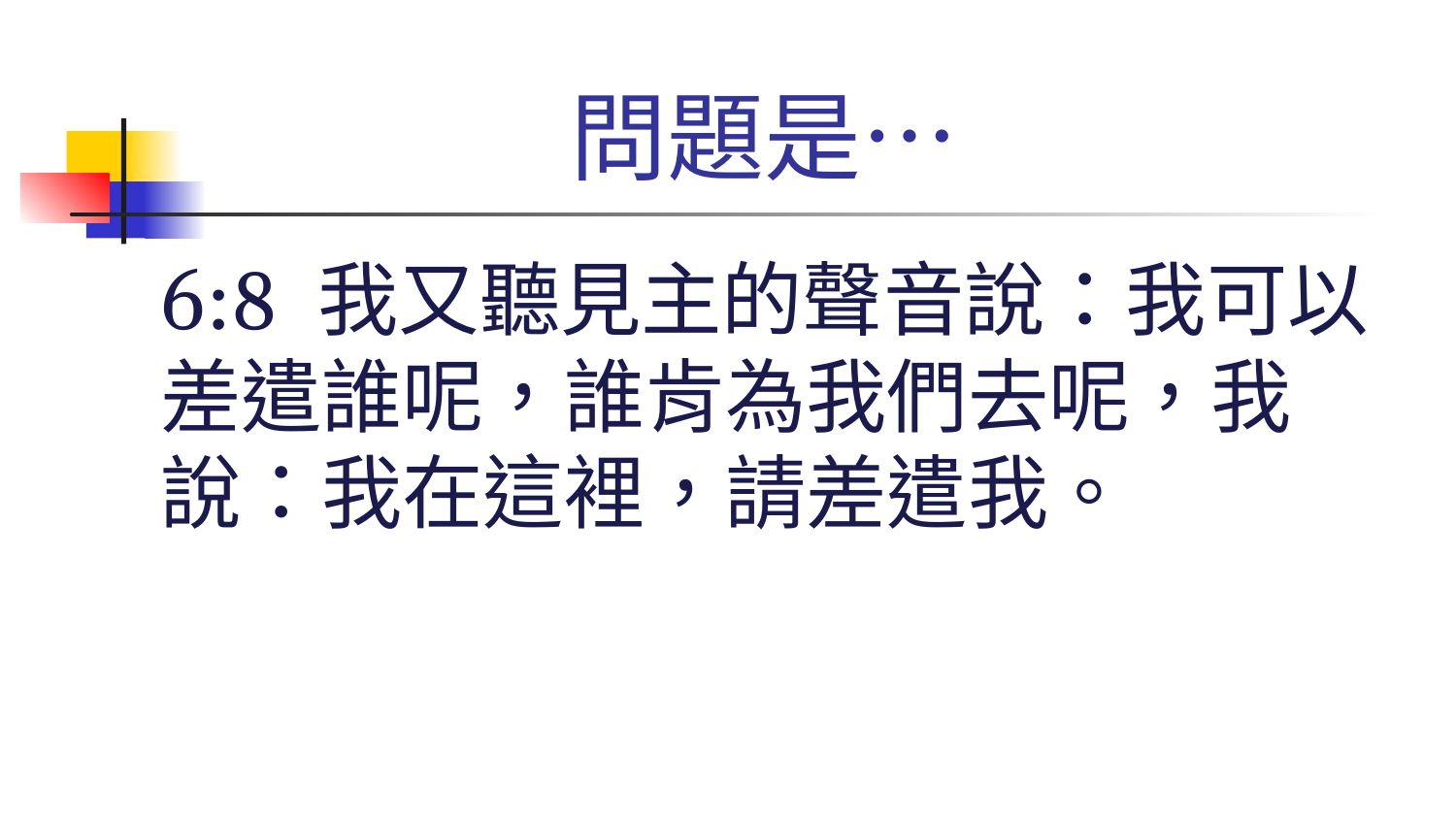

# 問題是…
6:8 我又聽見主的聲音說：我可以差遣誰呢，誰肯為我們去呢，我說：我在這裡，請差遣我。